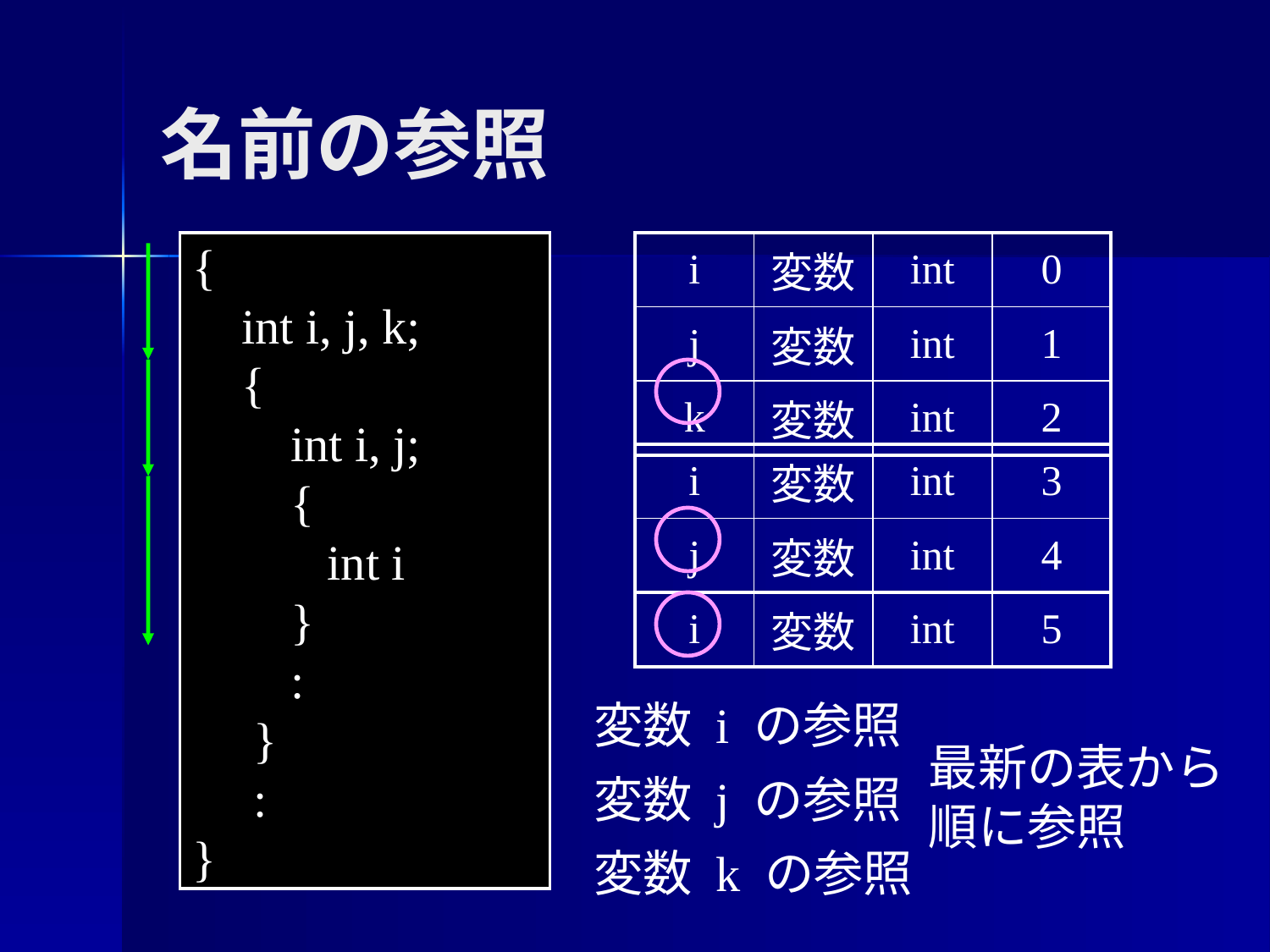

名前の参照
{
    int i, j, k;
    {
        int i, j;
        {
           int i
        }
        :
     }
     :
}
| i | 変数 | int | 0 |
| --- | --- | --- | --- |
| j | 変数 | int | 1 |
| k | 変数 | int | 2 |

| i | 変数 | int | 3 |
| --- | --- | --- | --- |
| j | 変数 | int | 4 |

| i | 変数 | int | 5 |
| --- | --- | --- | --- |

変数 i の参照
最新の表から
順に参照
変数 j の参照
変数 k の参照